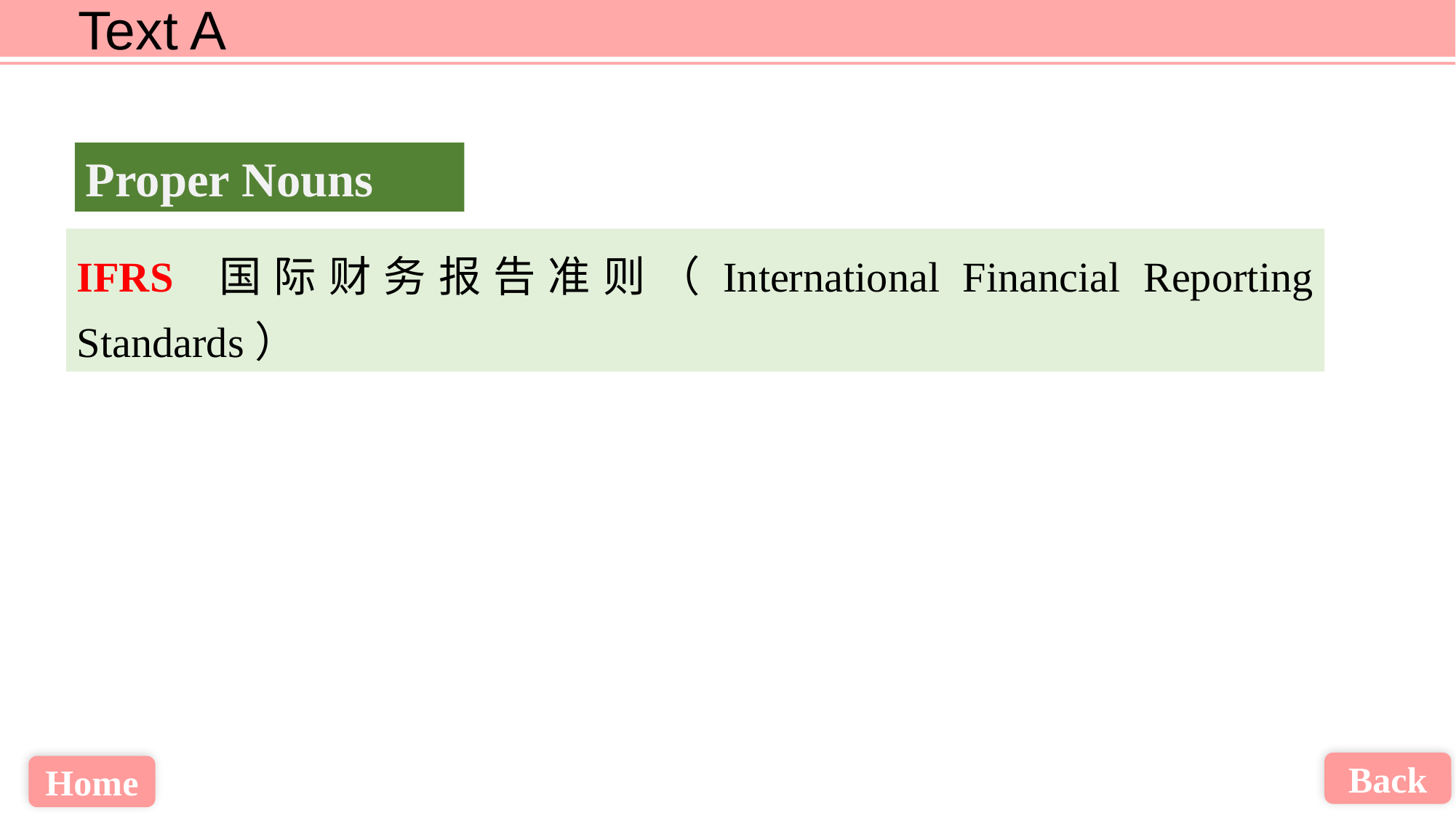

Proper Nouns
IFRS 国际财务报告准则（International Financial Reporting Standards）
Back